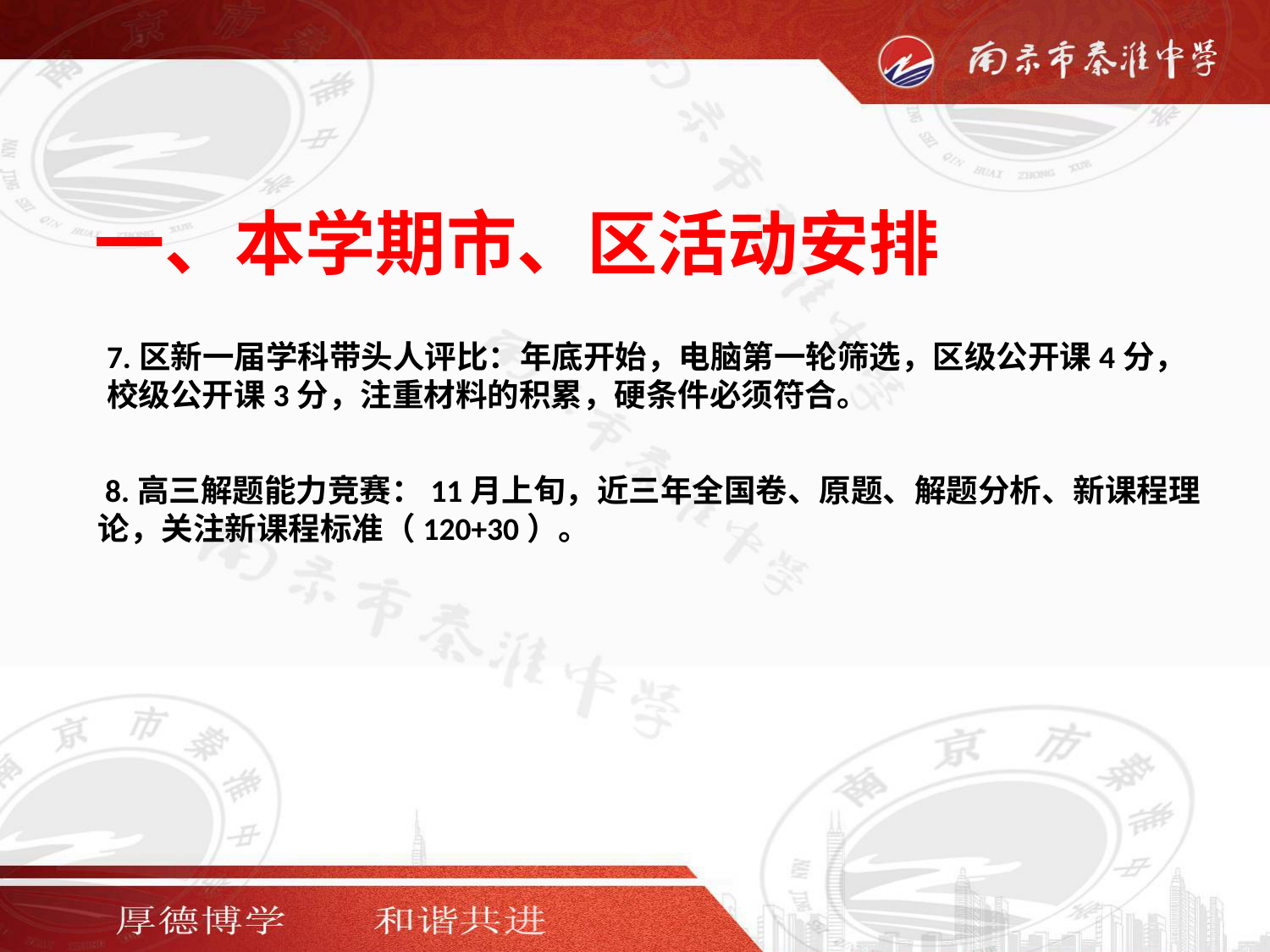

# 一、本学期市、区活动安排
7.区新一届学科带头人评比：年底开始，电脑第一轮筛选，区级公开课4分，校级公开课3分，注重材料的积累，硬条件必须符合。
 8.高三解题能力竞赛：11月上旬，近三年全国卷、原题、解题分析、新课程理论，关注新课程标准（120+30）。